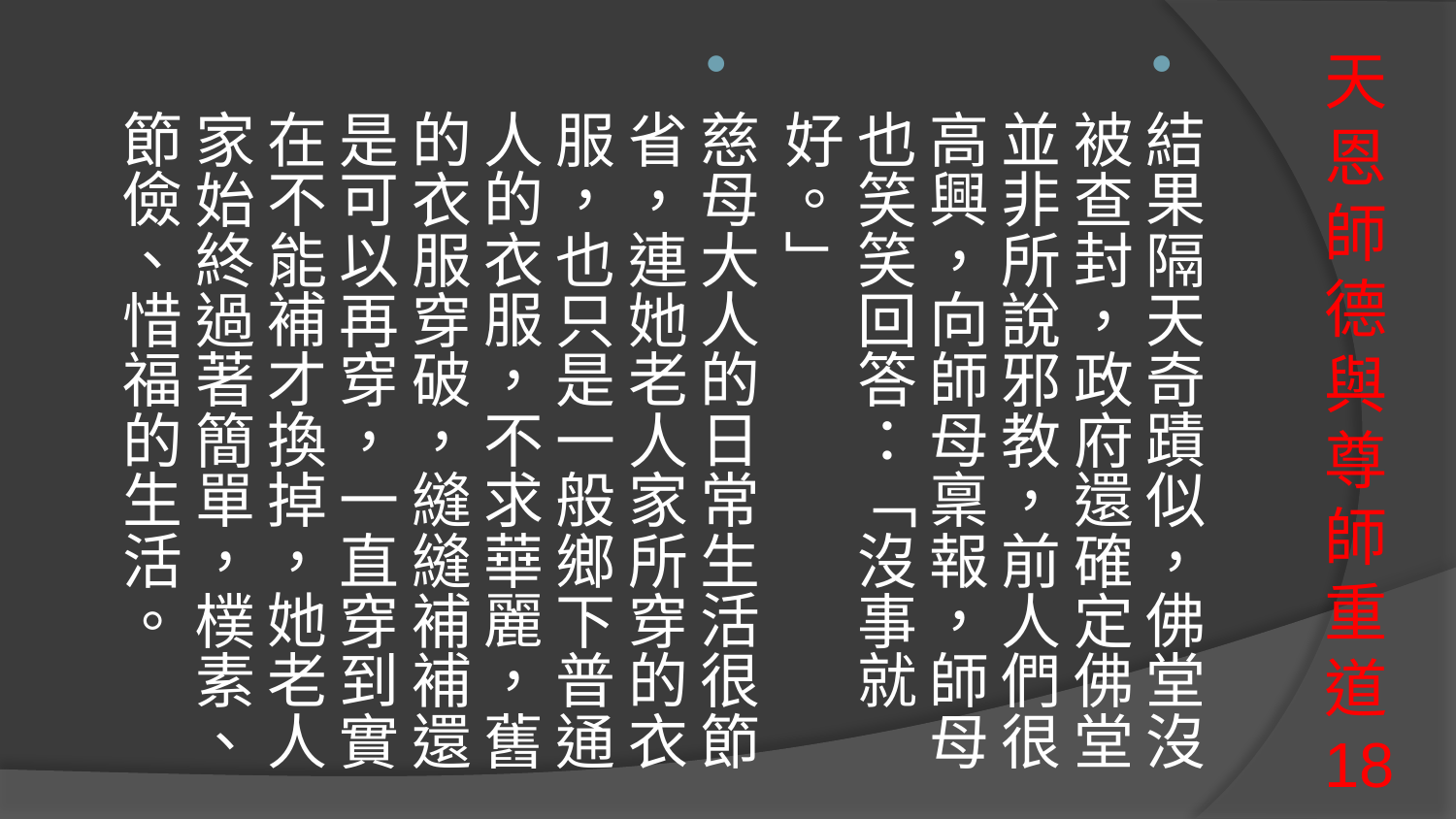

# 天恩師德與尊師重道 18
結果隔天奇蹟似，佛堂沒被查封，政府還確定佛堂並非所說邪教，前人們很高興，向師母稟報，師母也笑笑回答：「沒事就好。」
慈母大人的日常生活很節省，連她老人家所穿的衣服，也只是一般鄉下普通人的衣服，不求華麗，舊的衣服穿破，縫縫補補還是可以再穿，一直穿到實在不能補才換掉，她老人家始終過著簡單，樸素、節儉、惜福的生活。